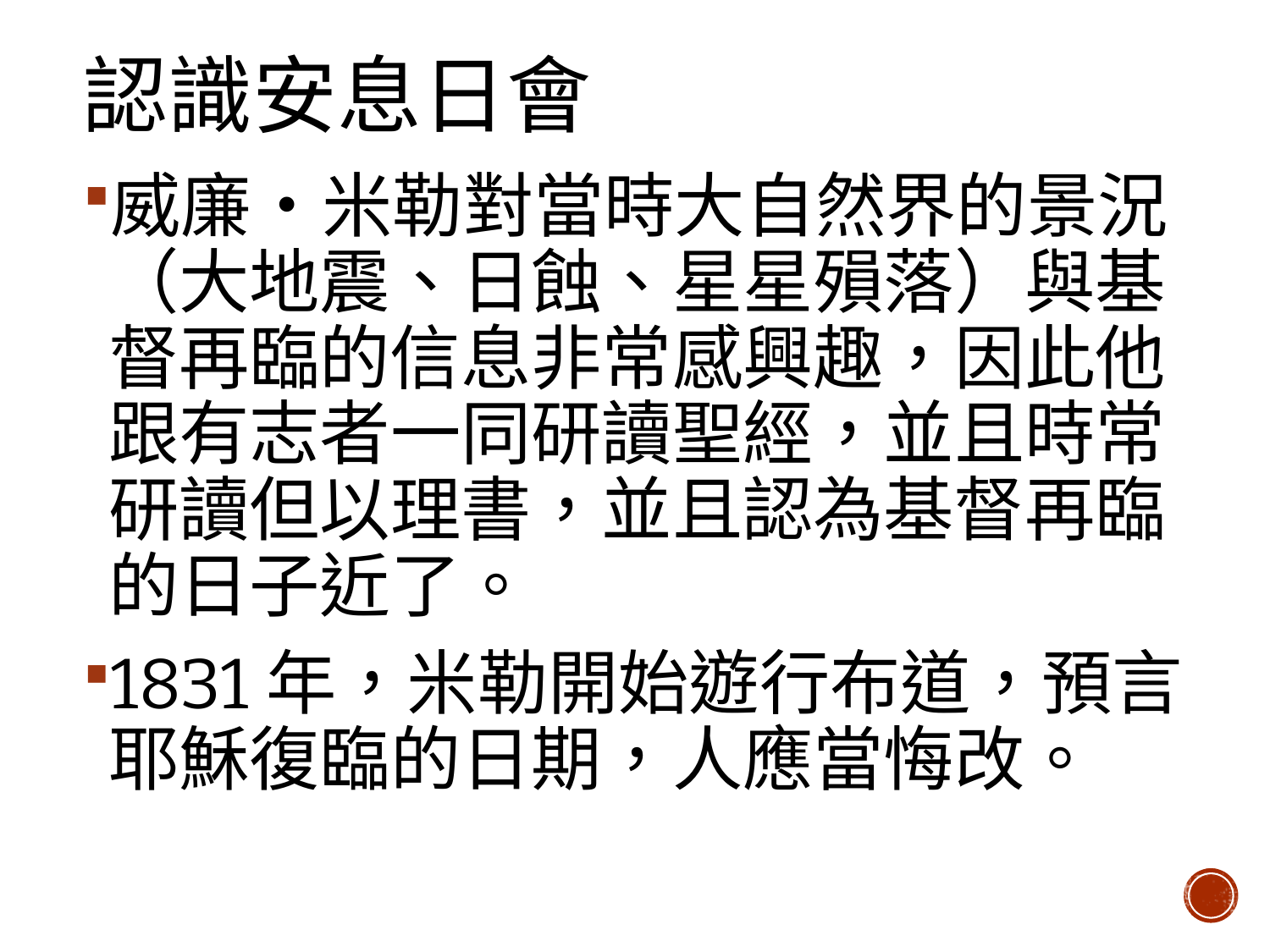

# 認識安息日會
威廉•米勒對當時大自然界的景況（大地震、日蝕、星星殞落）與基督再臨的信息非常感興趣，因此他跟有志者一同研讀聖經，並且時常研讀但以理書，並且認為基督再臨的日子近了。
1831年，米勒開始遊行布道，預言耶穌復臨的日期，人應當悔改。